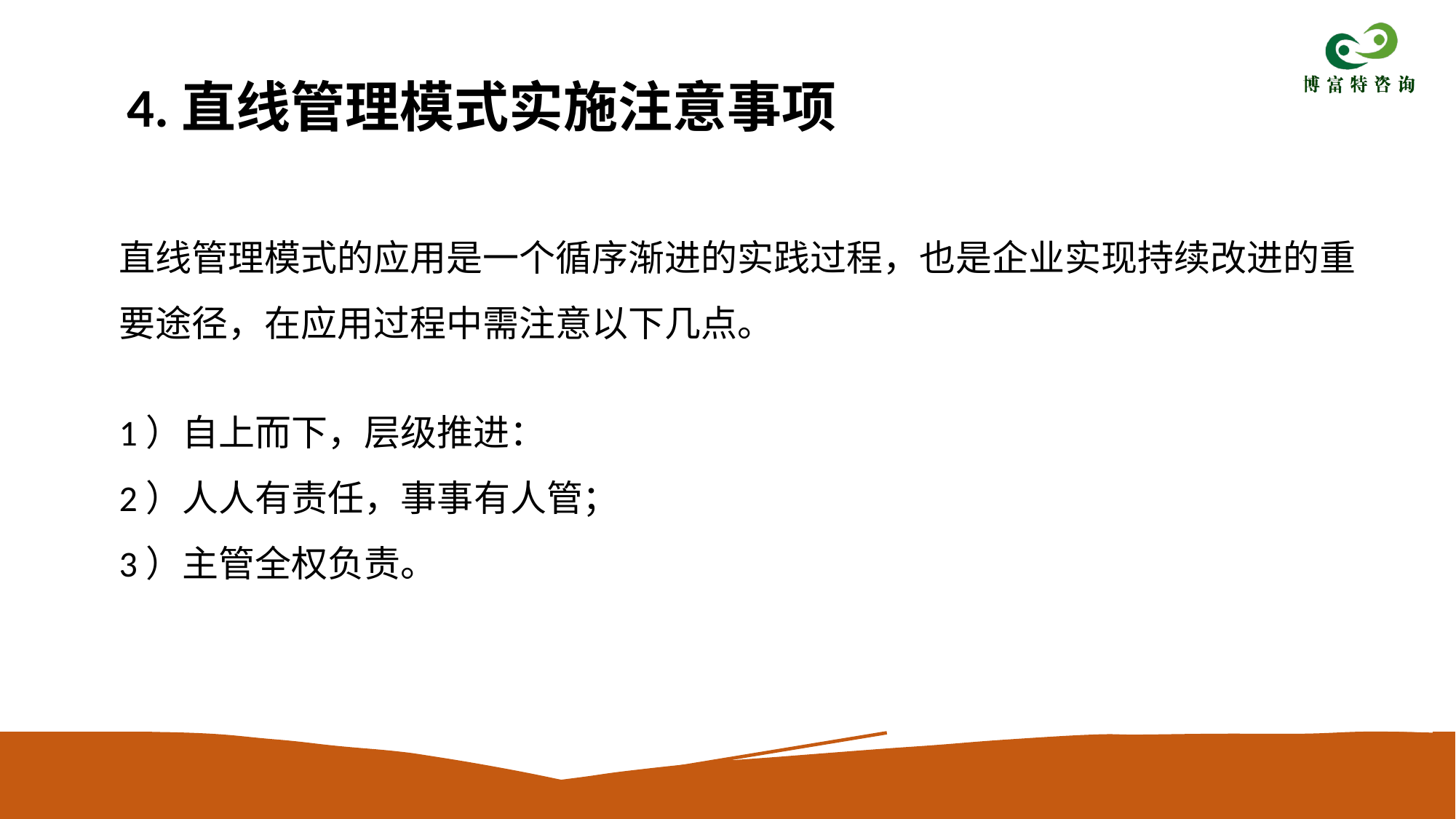

4.直线管理模式实施注意事项
直线管理模式的应用是一个循序渐进的实践过程，也是企业实现持续改进的重要途径，在应用过程中需注意以下几点。
1）自上而下，层级推进：
2）人人有责任，事事有人管；
3）主管全权负责。